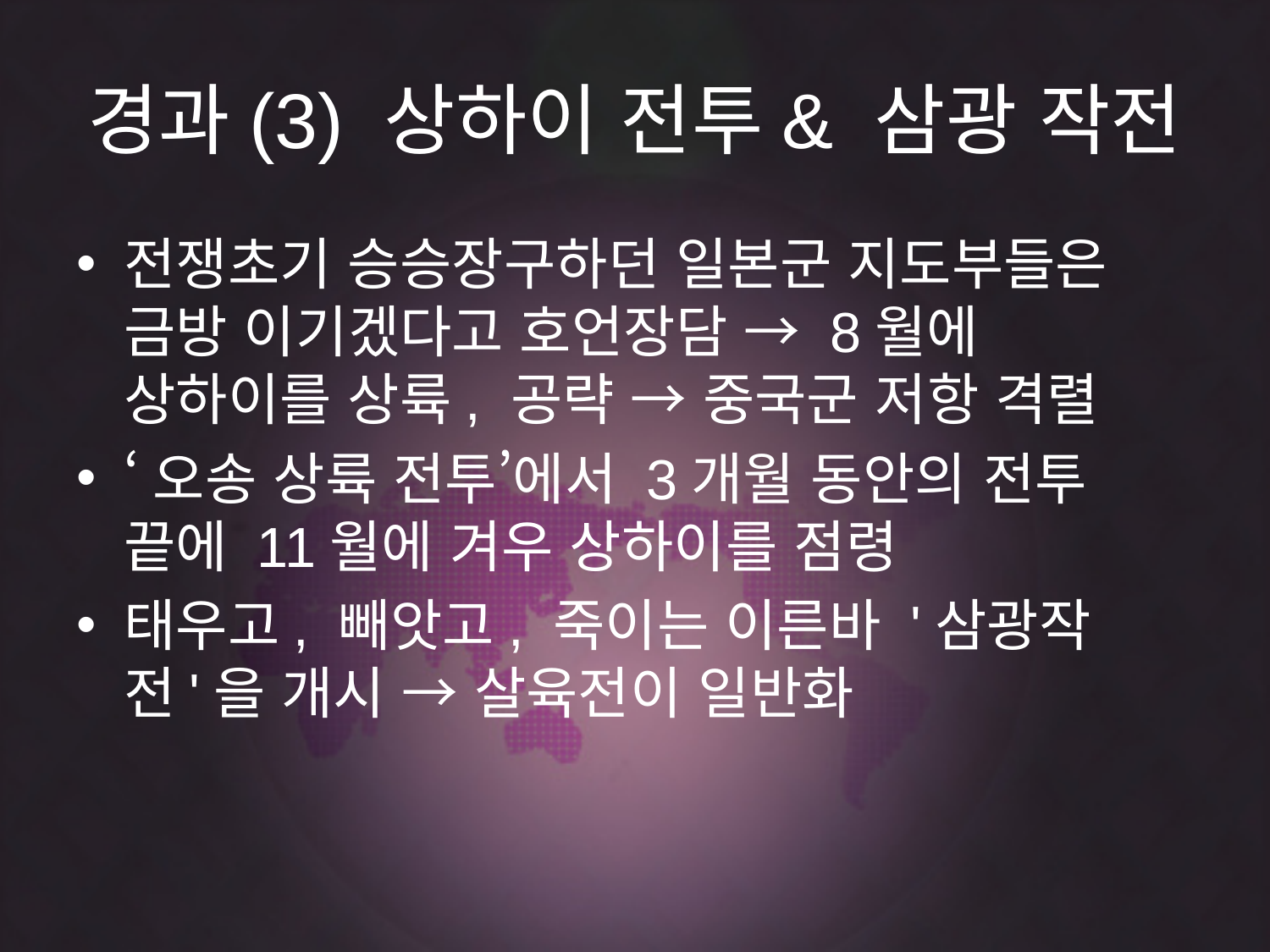

# 경과(3) 상하이 전투& 삼광 작전
전쟁초기 승승장구하던 일본군 지도부들은 금방 이기겠다고 호언장담 → 8월에 상하이를 상륙, 공략 → 중국군 저항 격렬
‘오송 상륙 전투’에서 3개월 동안의 전투 끝에 11월에 겨우 상하이를 점령
태우고, 빼앗고, 죽이는 이른바 '삼광작전'을 개시 → 살육전이 일반화